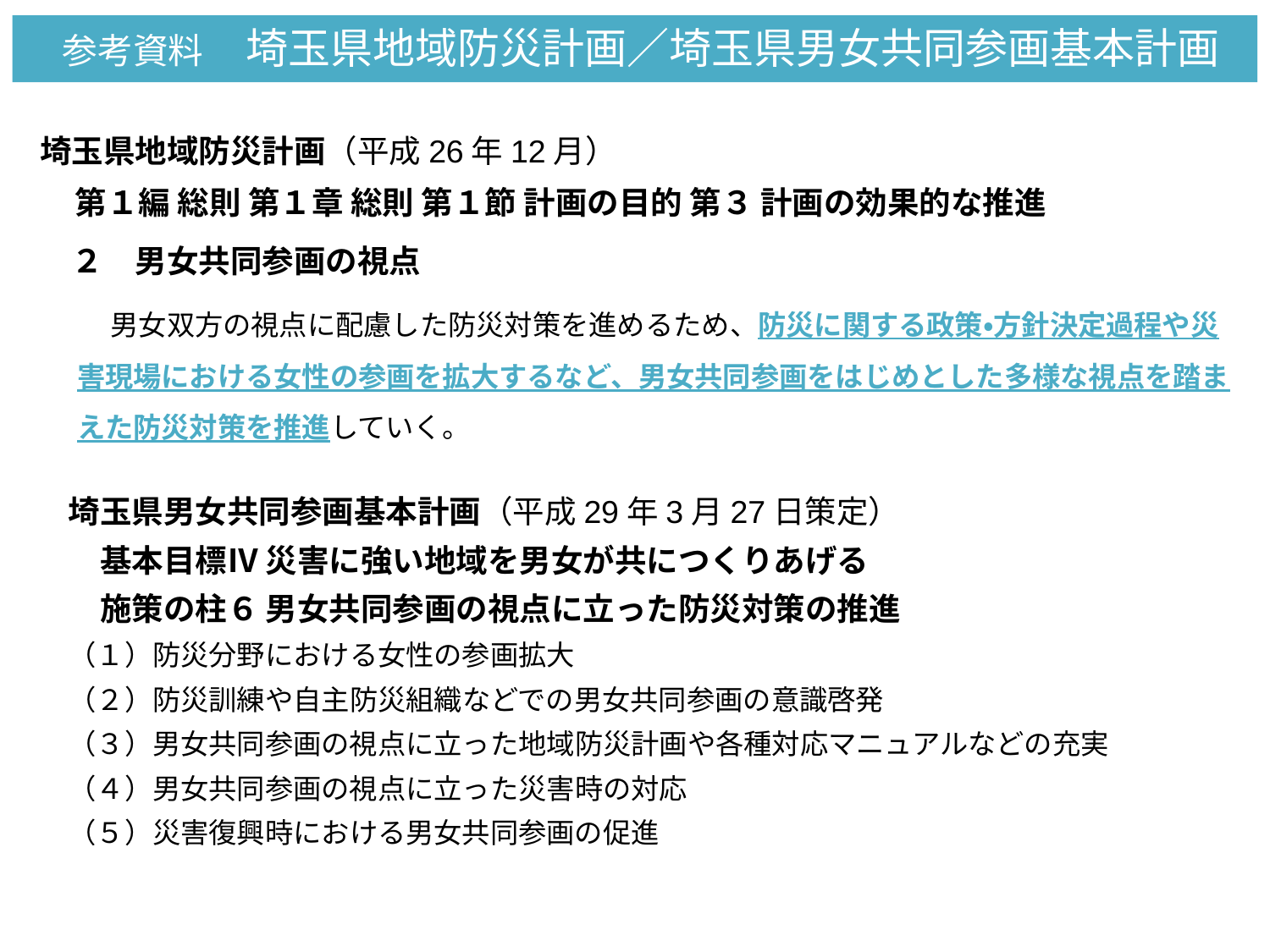

参考資料　埼玉県地域防災計画／埼玉県男女共同参画基本計画
埼玉県地域防災計画（平成26年12月）
　第１編 総則 第１章 総則 第１節 計画の目的 第３ 計画の効果的な推進
　２　男女共同参画の視点
　　男女双方の視点に配慮した防災対策を進めるため、防災に関する政策・方針決定過程や災害現場における女性の参画を拡大するなど、男女共同参画をはじめとした多様な視点を踏まえた防災対策を推進していく。
埼玉県男女共同参画基本計画（平成29年3月27日策定）
　基本目標Ⅳ 災害に強い地域を男女が共につくりあげる
　施策の柱６ 男女共同参画の視点に立った防災対策の推進
（１）防災分野における女性の参画拡大
（２）防災訓練や自主防災組織などでの男女共同参画の意識啓発
（３）男女共同参画の視点に立った地域防災計画や各種対応マニュアルなどの充実
（４）男女共同参画の視点に立った災害時の対応
（５）災害復興時における男女共同参画の促進